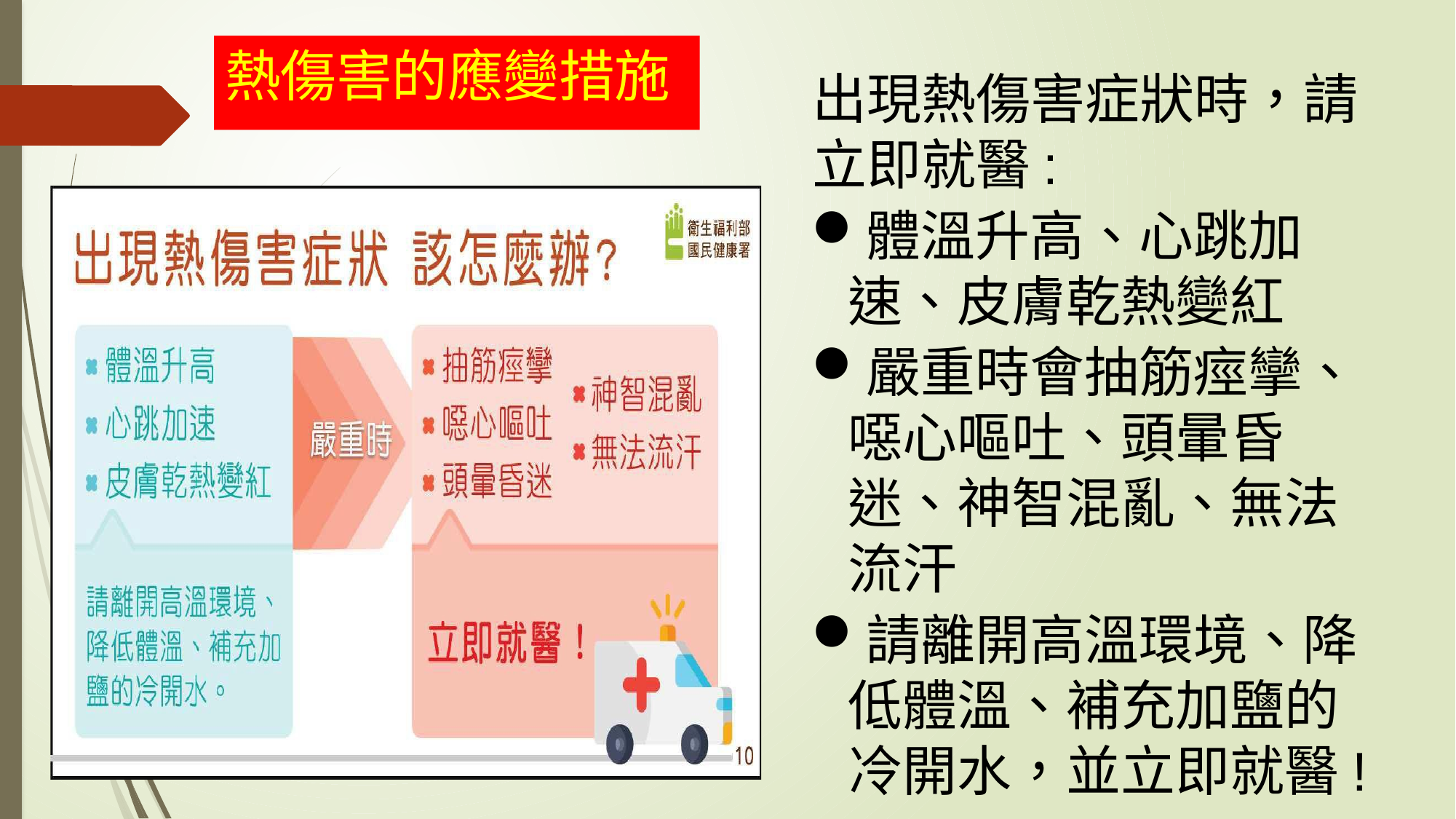

# 熱傷害的應變措施
出現熱傷害症狀時，請立即就醫:
體溫升高、心跳加速、皮膚乾熱變紅
嚴重時會抽筋痙攣、噁心嘔吐、頭暈昏迷、神智混亂、無法流汗
請離開高溫環境、降低體溫、補充加鹽的冷開水，並立即就醫!